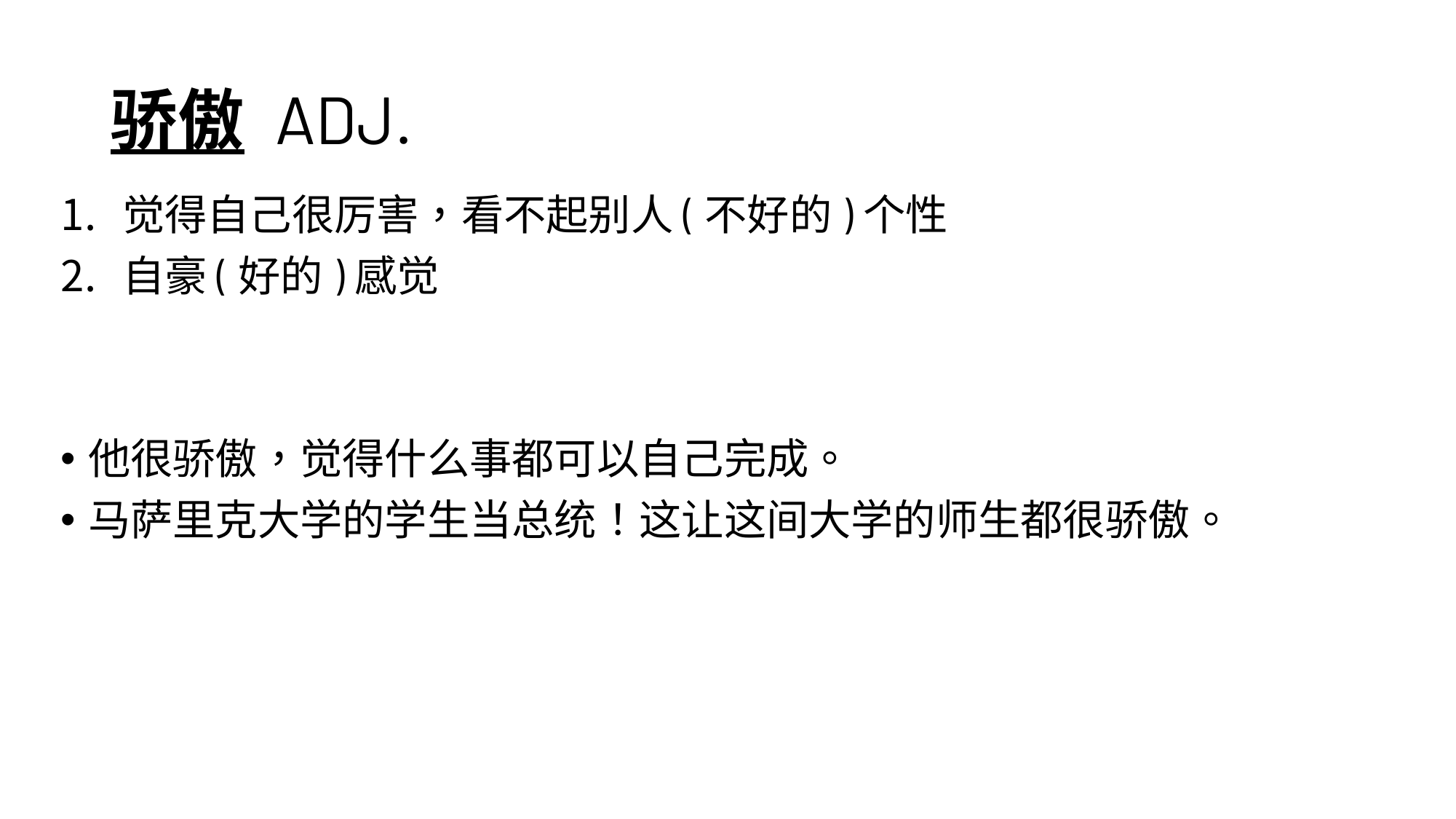

# 骄傲 ADJ.
觉得自己很厉害，看不起别人(不好的)个性
自豪(好的)感觉

他很骄傲，觉得什么事都可以自己完成。
马萨里克大学的学生当总统！这让这间大学的师生都很骄傲。